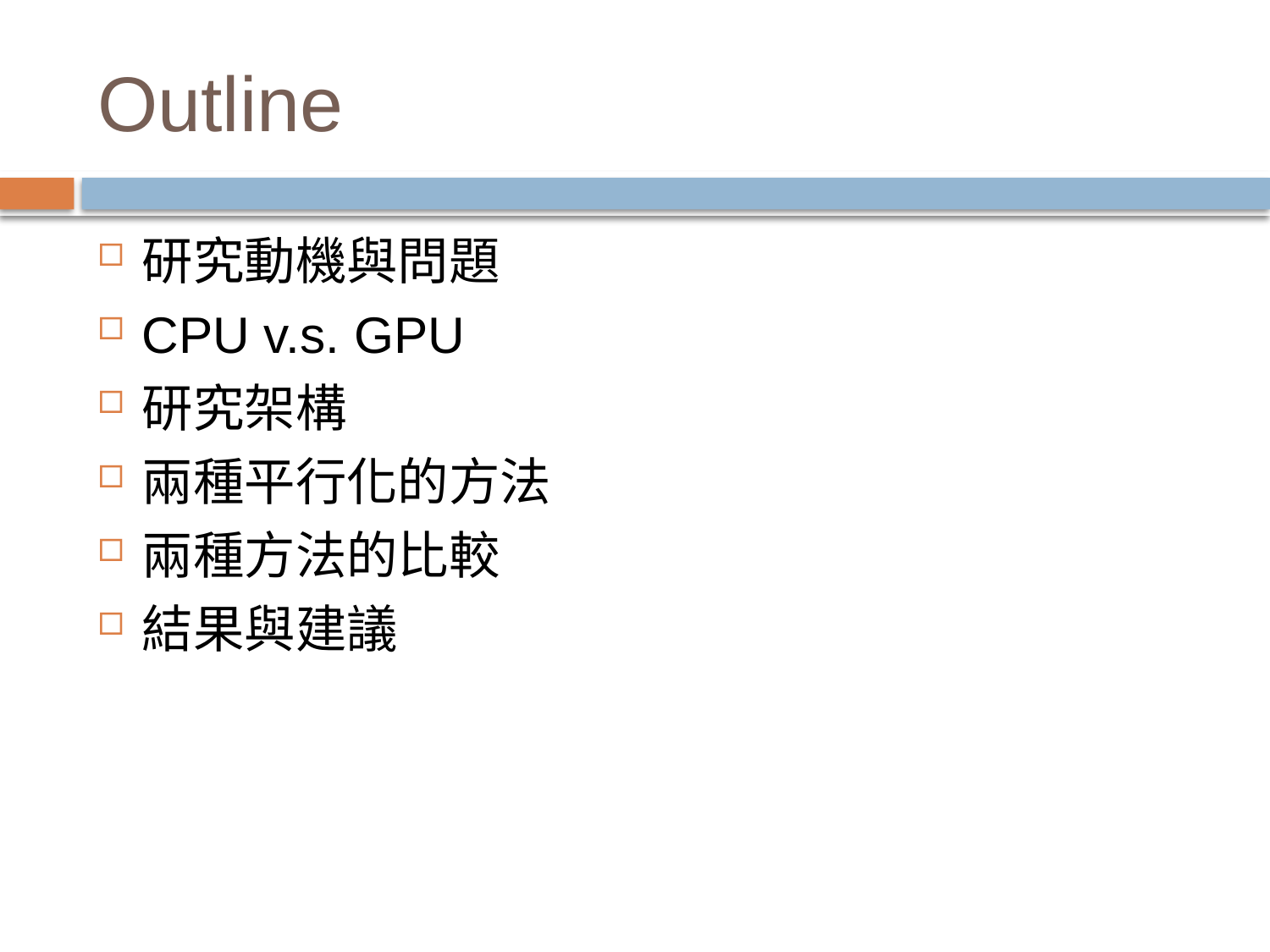

# Outline
研究動機與問題
CPU v.s. GPU
研究架構
兩種平行化的方法
兩種方法的比較
結果與建議